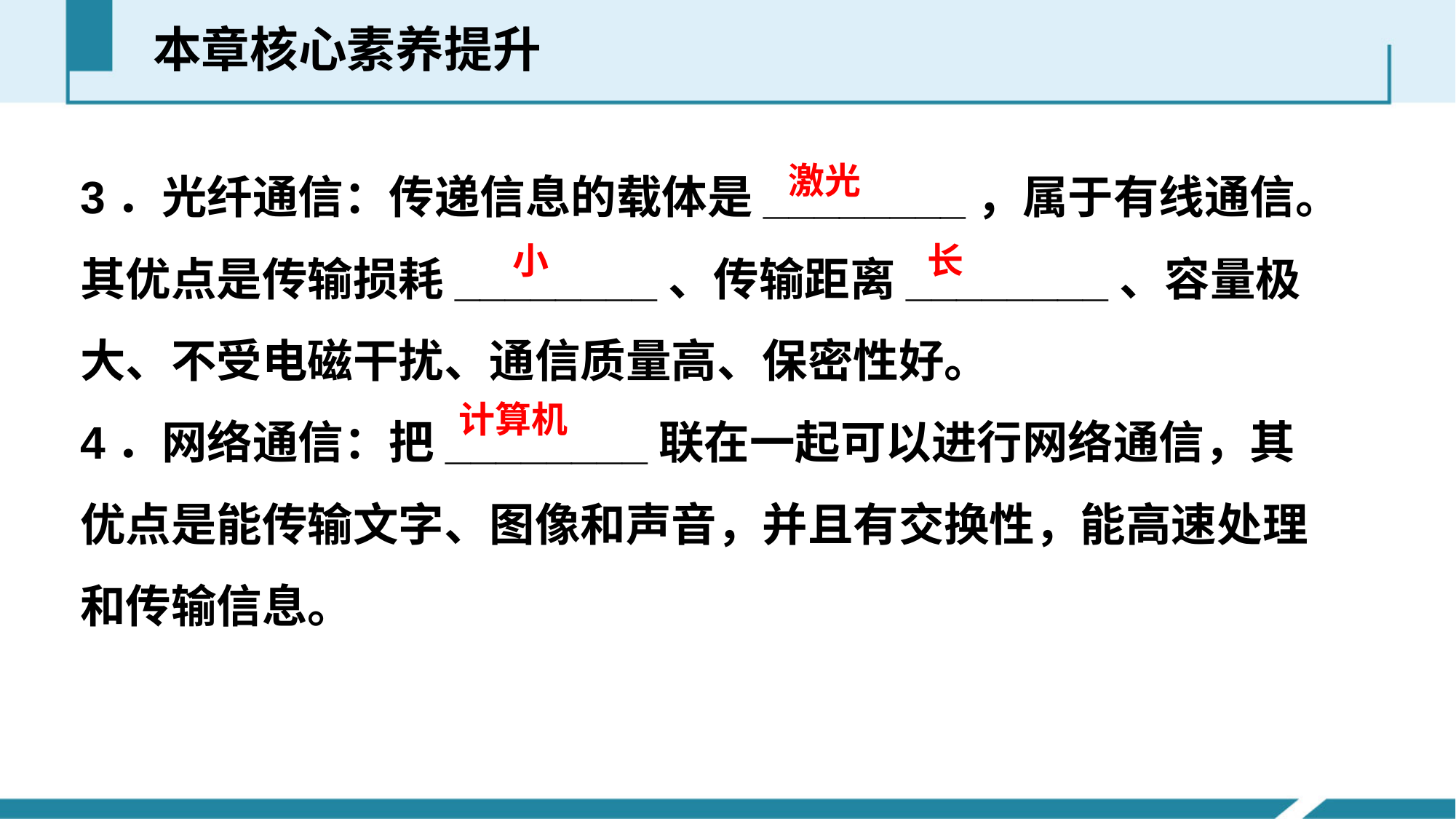

本章核心素养提升
3．光纤通信：传递信息的载体是________，属于有线通信。其优点是传输损耗________、传输距离________、容量极大、不受电磁干扰、通信质量高、保密性好。
4．网络通信：把________联在一起可以进行网络通信，其优点是能传输文字、图像和声音，并且有交换性，能高速处理和传输信息。
激光
小
长
计算机